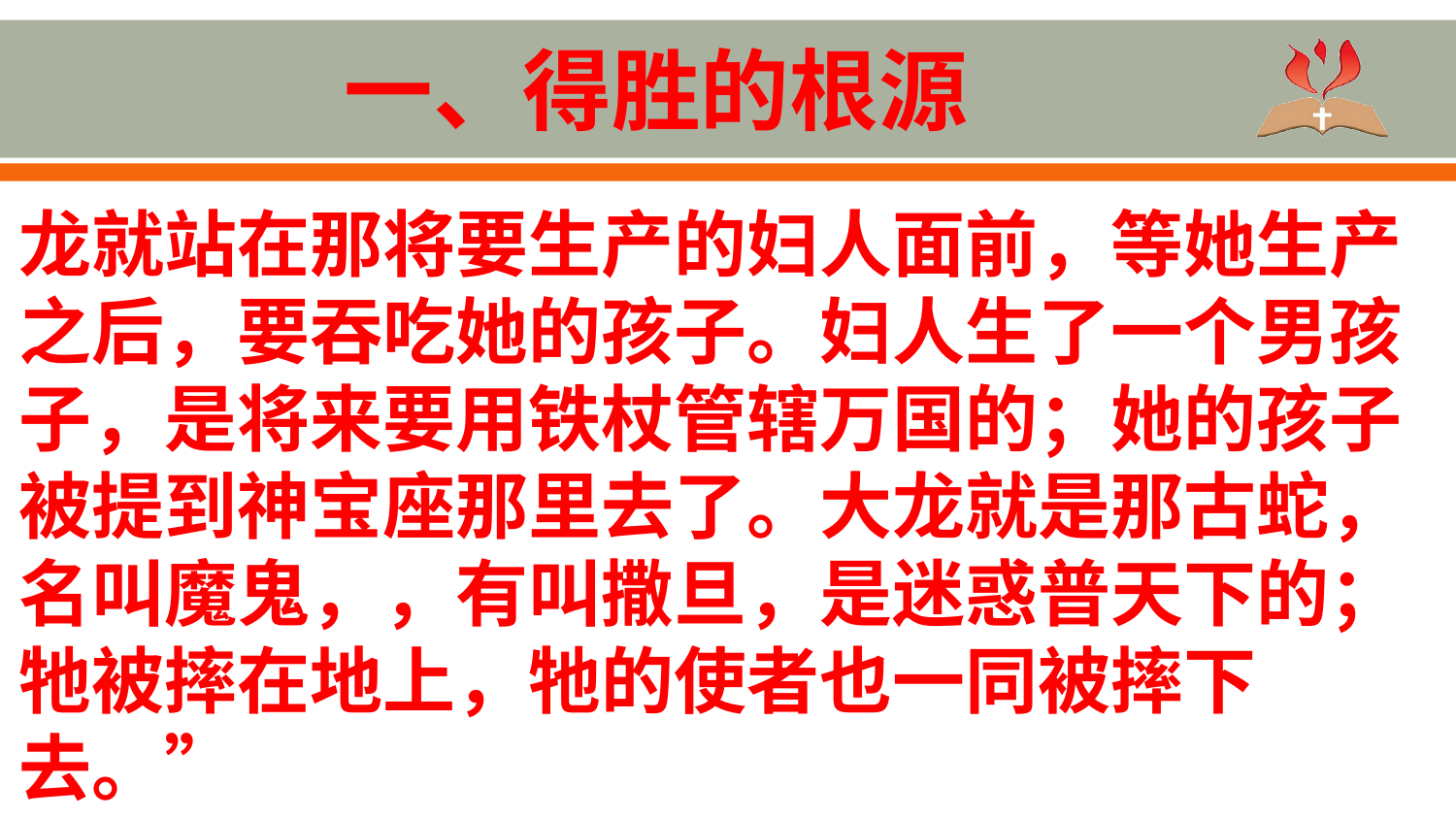

# 一、得胜的根源
龙就站在那将要生产的妇人面前，等她生产之后，要吞吃她的孩子。妇人生了一个男孩子，是将来要用铁杖管辖万国的；她的孩子被提到神宝座那里去了。大龙就是那古蛇，名叫魔鬼，，有叫撒旦，是迷惑普天下的；牠被摔在地上，牠的使者也一同被摔下去。”

9